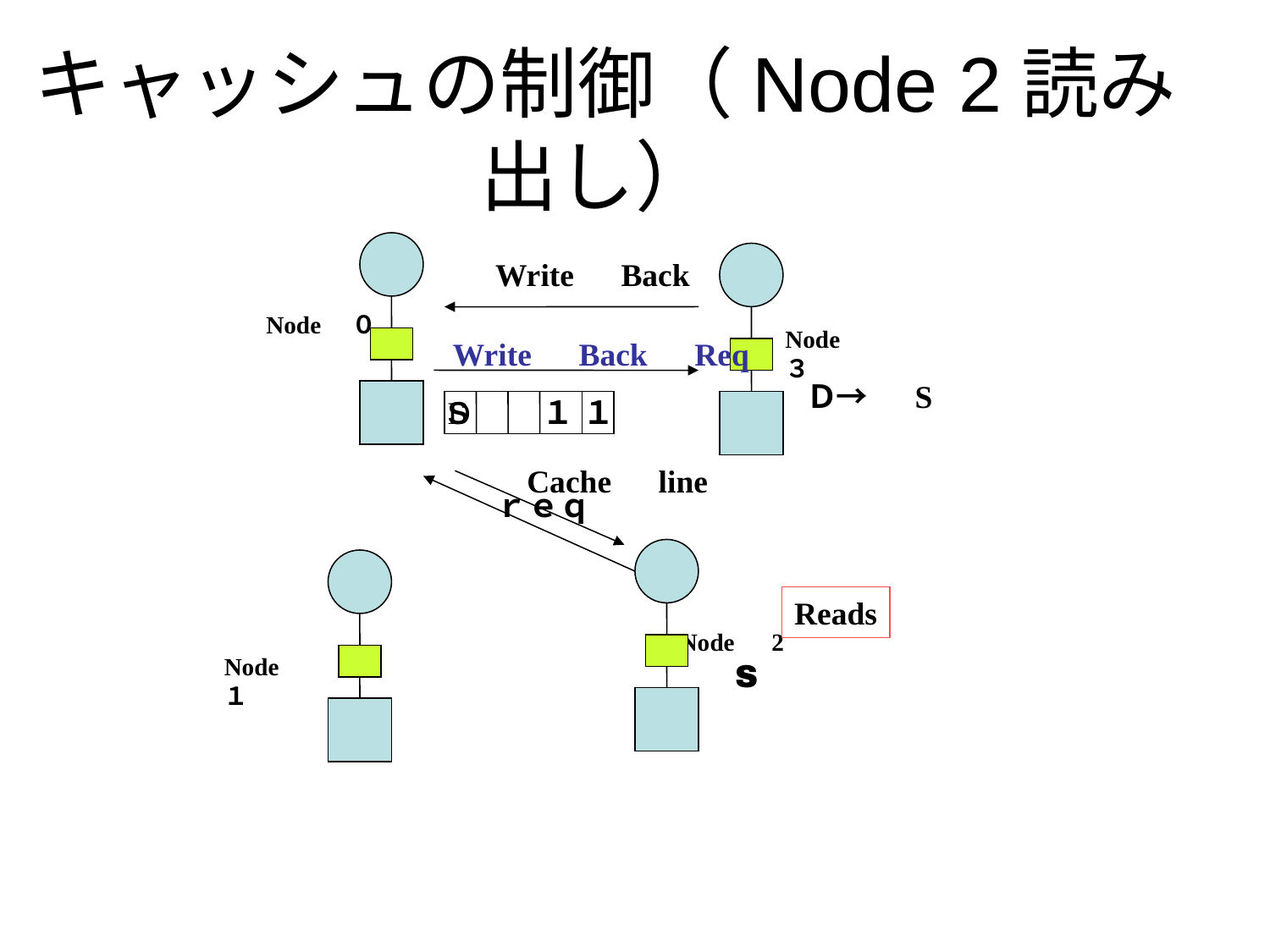

# キャッシュの制御（Node 2読み出し）

Write　Back

→　S
Node　０
Node　３
Write　Back　Req

Ｄ
D
S
１
１

Cache　line

ｒｅｑ

Reads
Node　2
Node　１
S